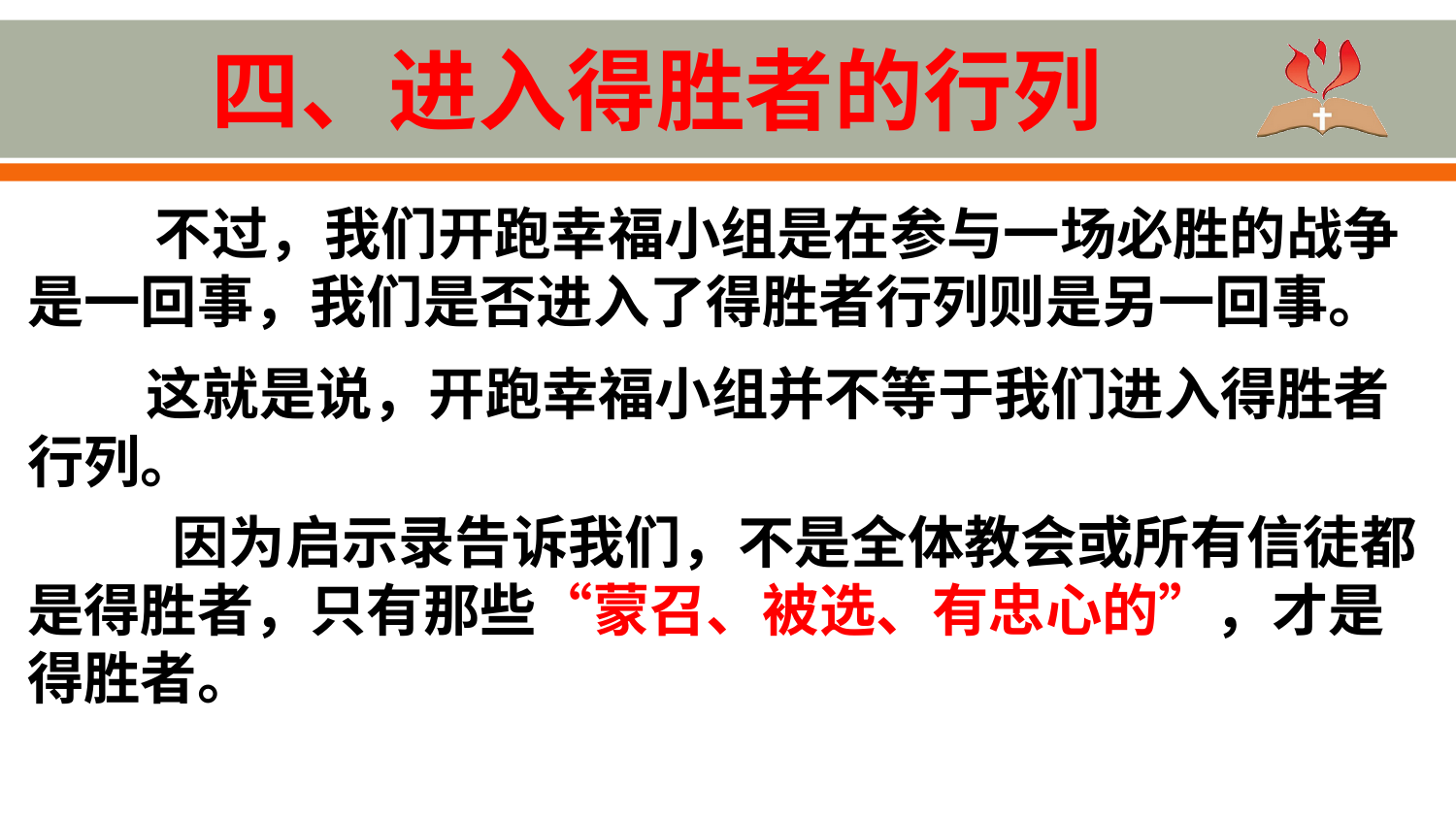

# 四、进入得胜者的行列
不过，我们开跑幸福小组是在参与一场必胜的战争是一回事，我们是否进入了得胜者行列则是另一回事。
这就是说，开跑幸福小组并不等于我们进入得胜者行列。
 因为启示录告诉我们，不是全体教会或所有信徒都是得胜者，只有那些“蒙召、被选、有忠心的”，才是得胜者。

41